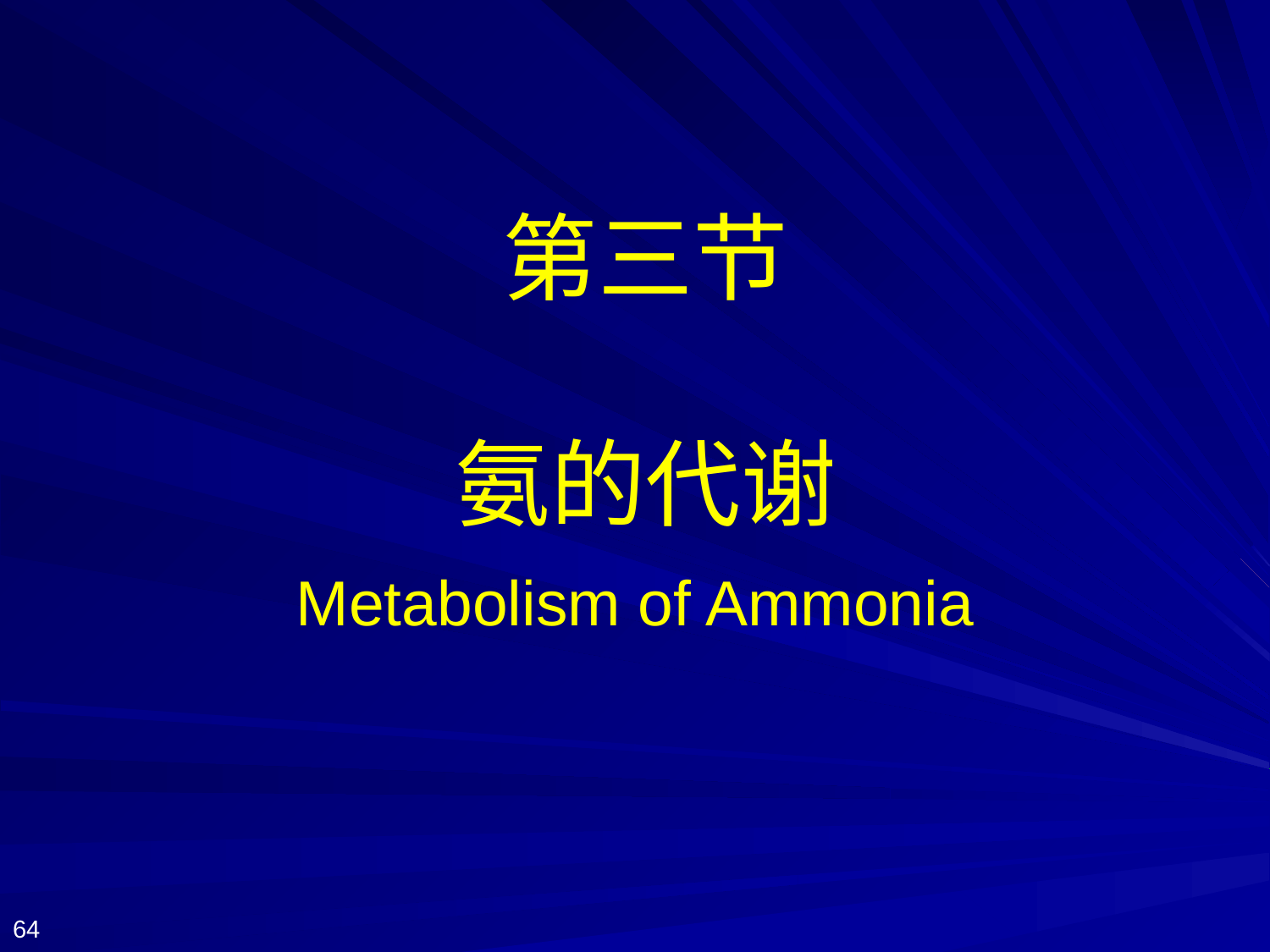

# 第三节 氨的代谢
Metabolism of Ammonia
64